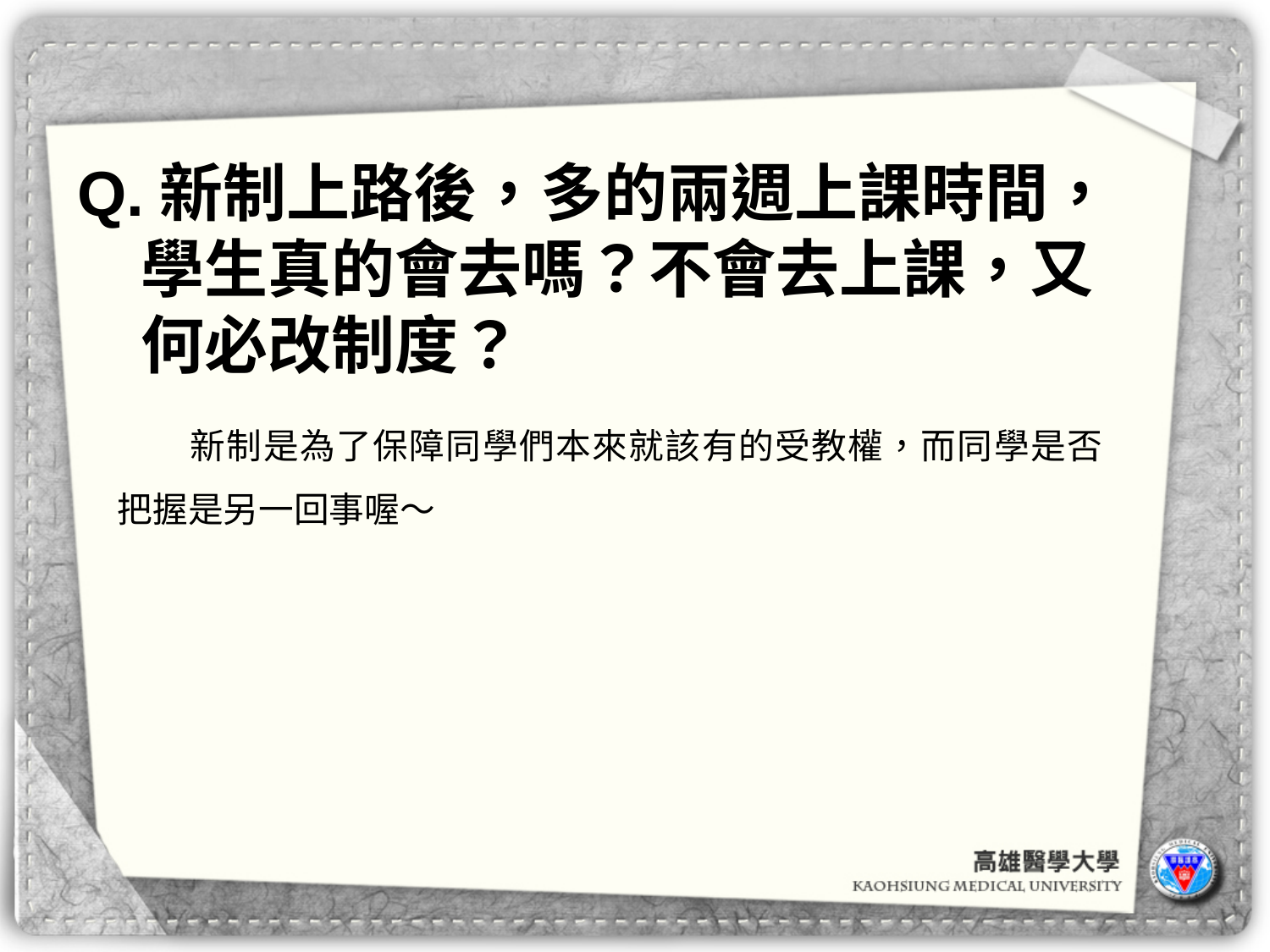

# Q.新制上路後，多的兩週上課時間， 　學生真的會去嗎？不會去上課，又 　何必改制度？
　　新制是為了保障同學們本來就該有的受教權，而同學是否把握是另一回事喔～